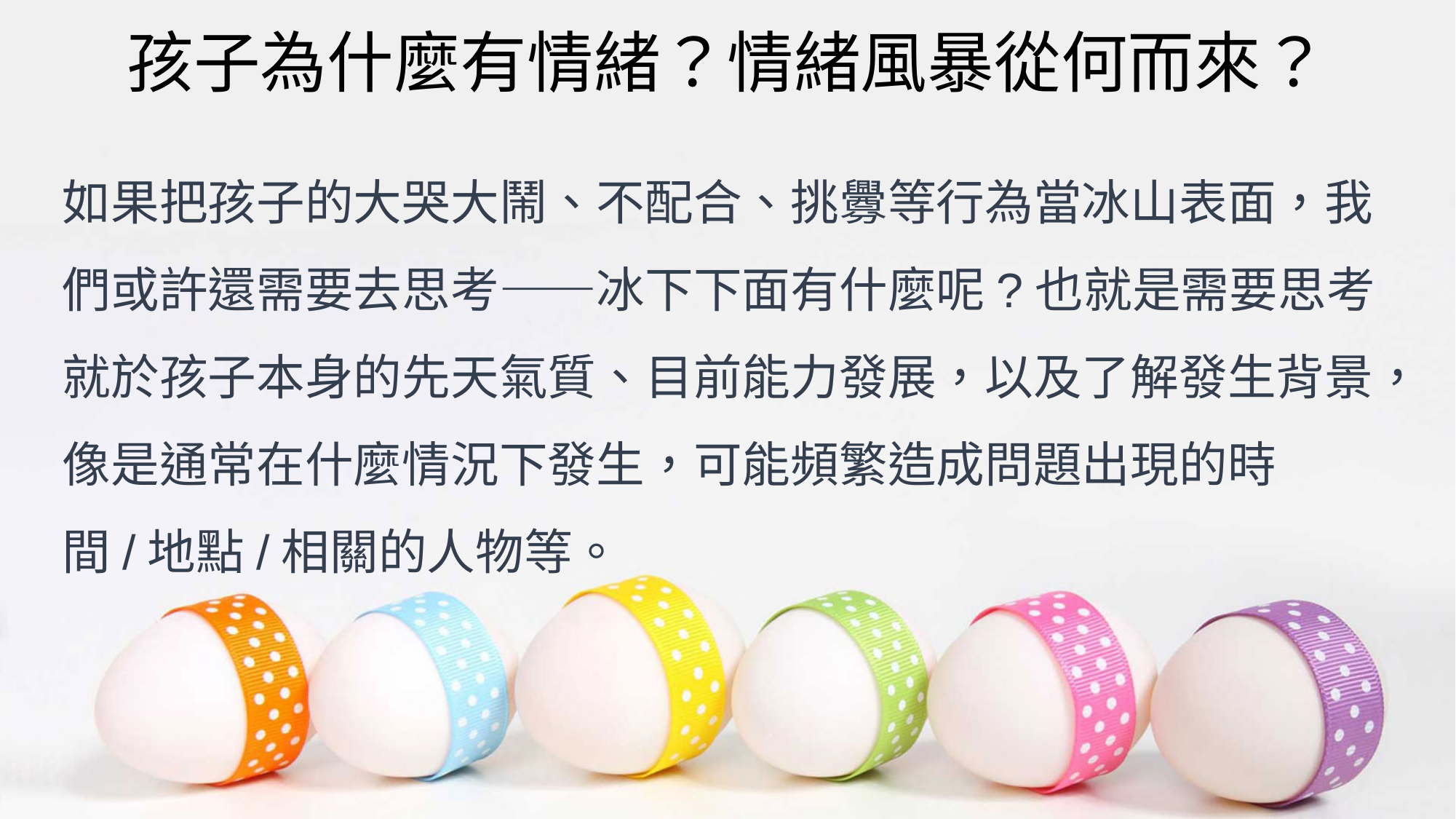

孩子為什麼有情緒？情緒風暴從何而來？
如果把孩子的大哭大鬧、不配合、挑釁等行為當冰山表面，我們或許還需要去思考——冰下下面有什麼呢?也就是需要思考就於孩子本身的先天氣質、目前能力發展，以及了解發生背景，像是通常在什麼情況下發生，可能頻繁造成問題出現的時間/地點/相關的人物等。